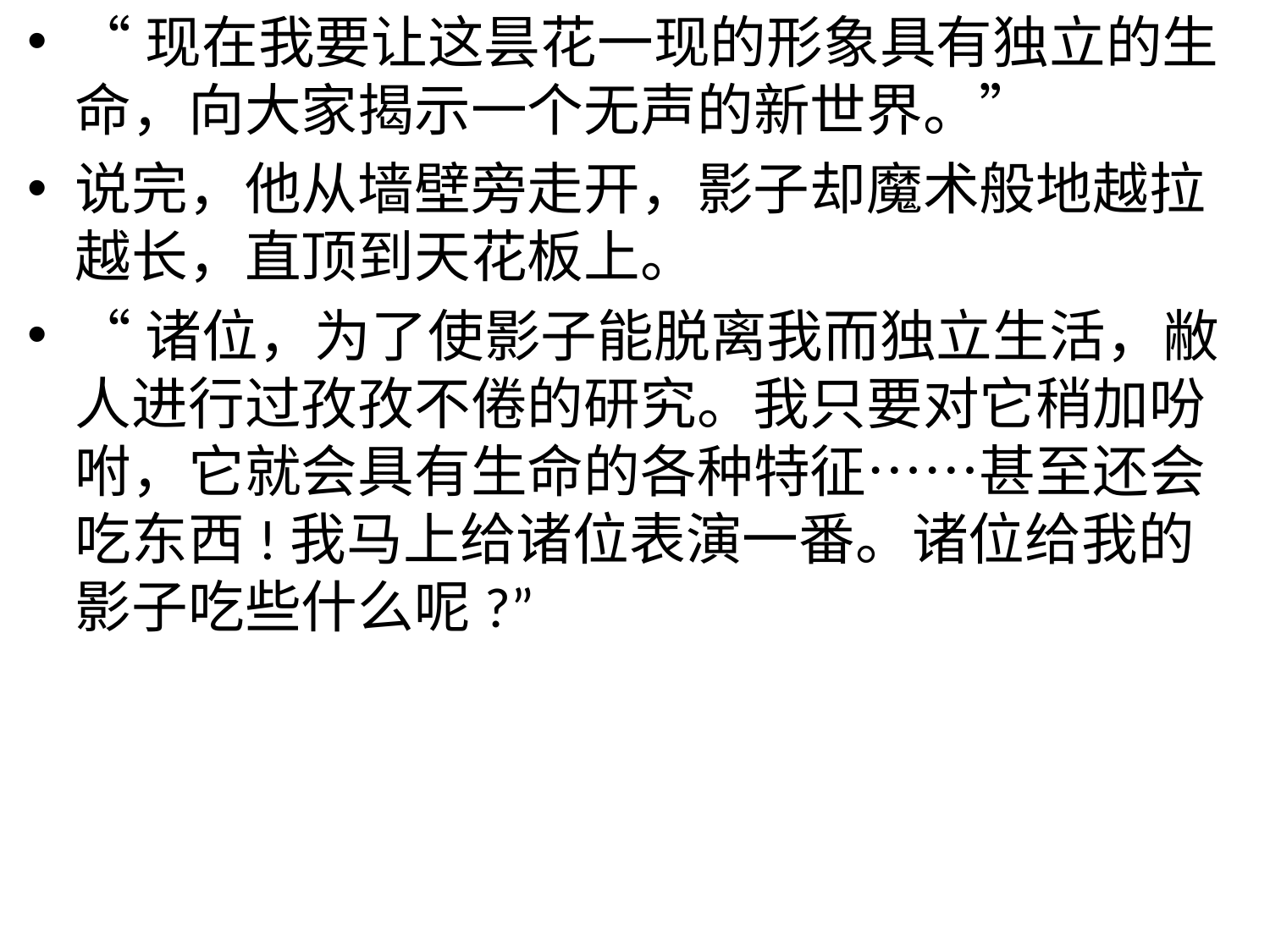

“现在我要让这昙花一现的形象具有独立的生命，向大家揭示一个无声的新世界。”
说完，他从墙壁旁走开，影子却魔术般地越拉越长，直顶到天花板上。
“诸位，为了使影子能脱离我而独立生活，敝人进行过孜孜不倦的研究。我只要对它稍加吩咐，它就会具有生命的各种特征……甚至还会吃东西!我马上给诸位表演一番。诸位给我的影子吃些什么呢?”